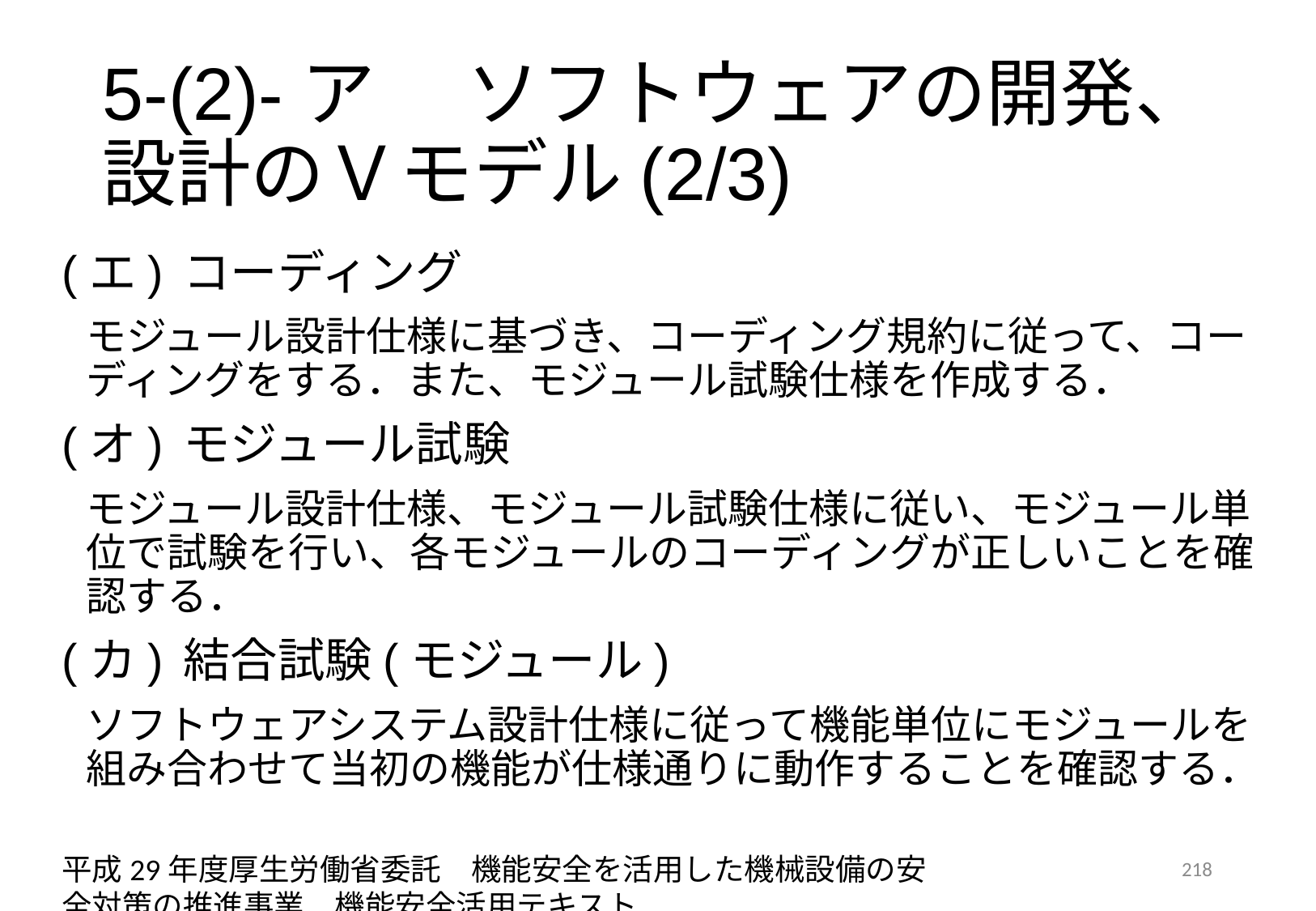

# 5-(2)-ア 	ソフトウェアの開発、設計のＶモデル(2/3)
(エ)	コーディング
モジュール設計仕様に基づき、コーディング規約に従って、コーディングをする．また、モジュール試験仕様を作成する．
(オ)	モジュール試験
モジュール設計仕様、モジュール試験仕様に従い、モジュール単位で試験を行い、各モジュールのコーディングが正しいことを確認する．
(カ)	結合試験(モジュール)
ソフトウェアシステム設計仕様に従って機能単位にモジュールを組み合わせて当初の機能が仕様通りに動作することを確認する．
平成29年度厚生労働省委託　機能安全を活用した機械設備の安全対策の推進事業　機能安全活用テキスト
218